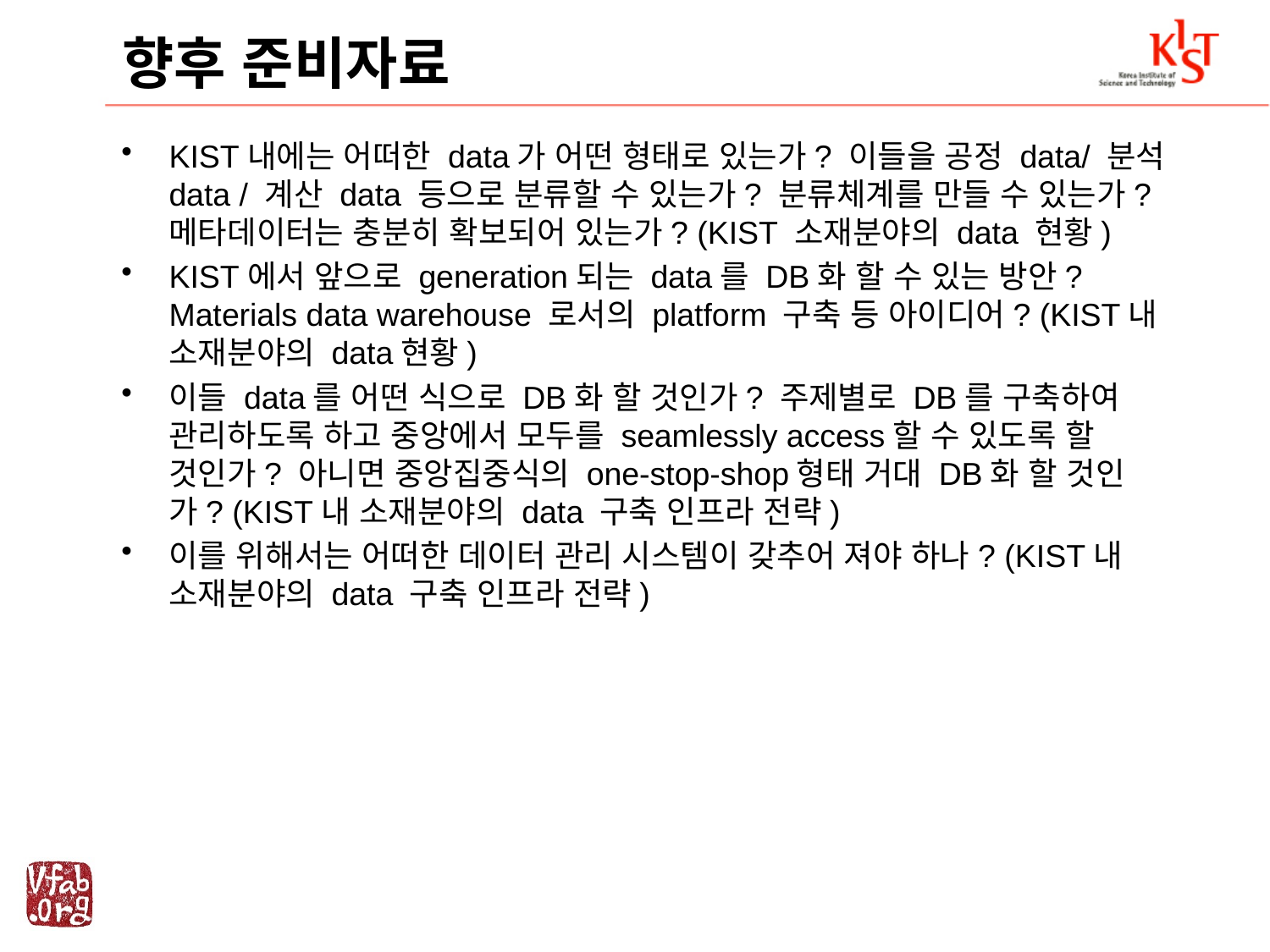

# 향후 준비자료
KIST내에는 어떠한 data가 어떤 형태로 있는가? 이들을 공정 data/ 분석 data / 계산 data 등으로 분류할 수 있는가? 분류체계를 만들 수 있는가? 메타데이터는 충분히 확보되어 있는가? (KIST 소재분야의 data 현황)
KIST에서 앞으로 generation되는 data를 DB화 할 수 있는 방안? Materials data warehouse 로서의 platform 구축 등 아이디어? (KIST내 소재분야의 data현황)
이들 data를 어떤 식으로 DB화 할 것인가? 주제별로 DB를 구축하여 관리하도록 하고 중앙에서 모두를 seamlessly access할 수 있도록 할 것인가? 아니면 중앙집중식의 one-stop-shop형태 거대 DB화 할 것인가? (KIST내 소재분야의 data 구축 인프라 전략)
이를 위해서는 어떠한 데이터 관리 시스템이 갖추어 져야 하나? (KIST내 소재분야의 data 구축 인프라 전략)